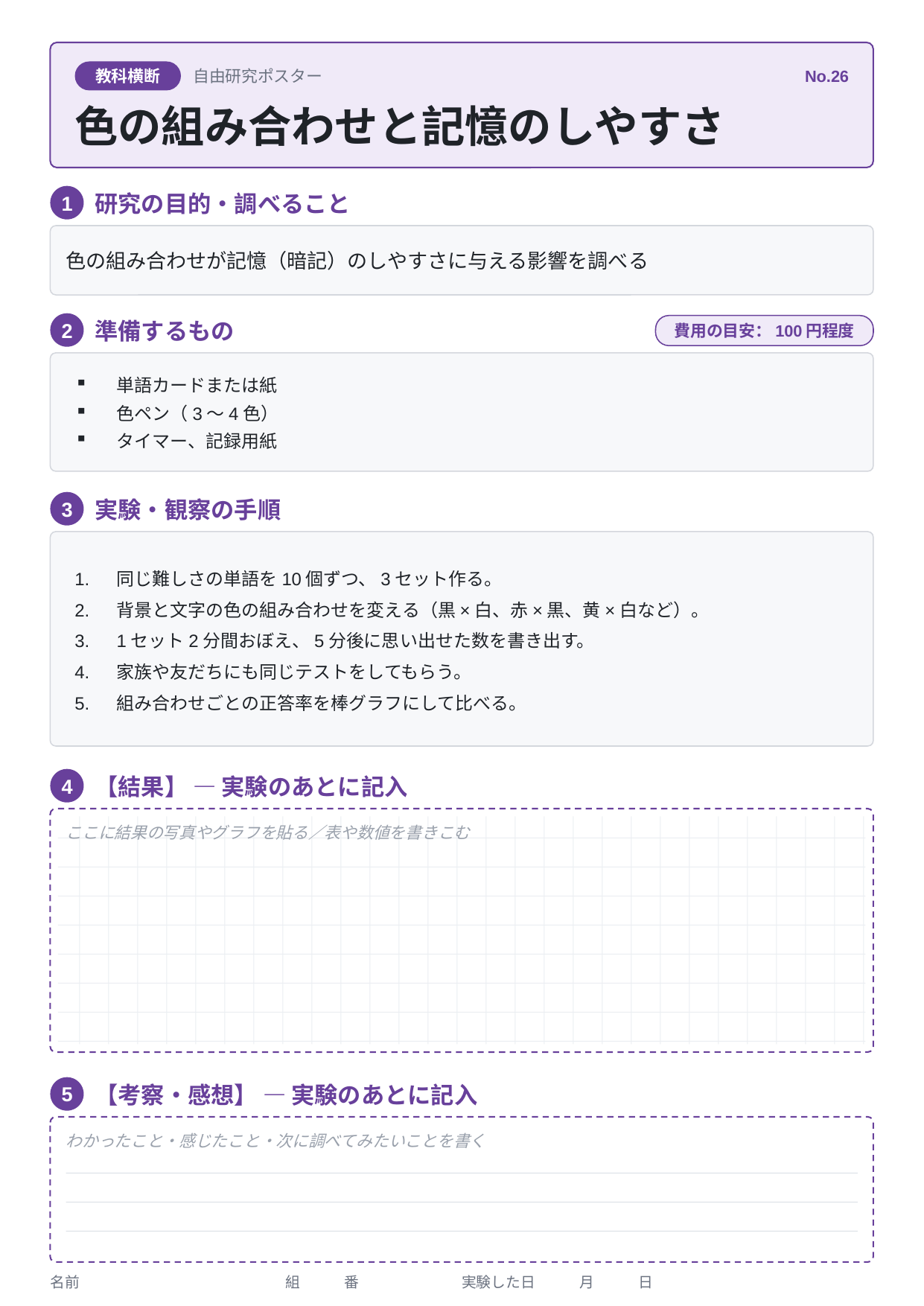

教科横断
自由研究ポスター
No.26
色の組み合わせと記憶のしやすさ
研究の目的・調べること

1

色の組み合わせが記憶（暗記）のしやすさに与える影響を調べる
準備するもの

2

費用の目安：100円程度

単語カードまたは紙
色ペン（3〜4色）
タイマー、記録用紙
実験・観察の手順

3

同じ難しさの単語を10個ずつ、3セット作る。
背景と文字の色の組み合わせを変える（黒×白、赤×黒、黄×白など）。
1セット2分間おぼえ、5分後に思い出せた数を書き出す。
家族や友だちにも同じテストをしてもらう。
組み合わせごとの正答率を棒グラフにして比べる。
【結果】 — 実験のあとに記入

4

ここに結果の写真やグラフを貼る／表や数値を書きこむ

【考察・感想】 — 実験のあとに記入

5

わかったこと・感じたこと・次に調べてみたいことを書く

名前　　　　　　　　　　　　　　組　　　番　　　　　　　実験した日　　　月　　　日